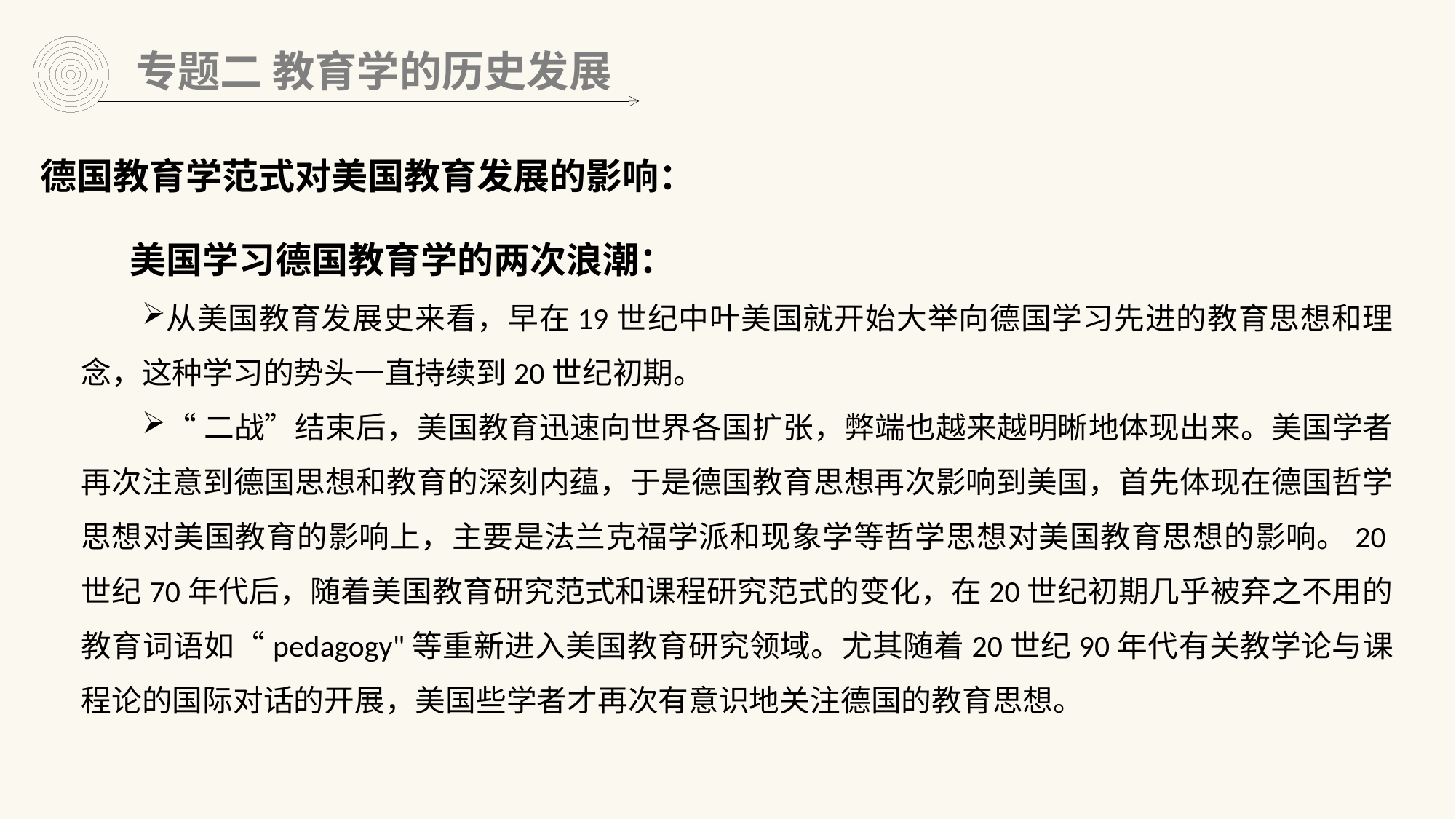

专题二 教育学的历史发展
德国教育学范式对美国教育发展的影响：
 美国学习德国教育学的两次浪潮：
从美国教育发展史来看，早在19世纪中叶美国就开始大举向德国学习先进的教育思想和理念，这种学习的势头一直持续到20世纪初期。
“二战”结束后，美国教育迅速向世界各国扩张，弊端也越来越明晰地体现出来。美国学者再次注意到德国思想和教育的深刻内蕴，于是德国教育思想再次影响到美国，首先体现在德国哲学思想对美国教育的影响上，主要是法兰克福学派和现象学等哲学思想对美国教育思想的影响。20世纪70年代后，随着美国教育研究范式和课程研究范式的变化，在20世纪初期几乎被弃之不用的教育词语如“pedagogy"等重新进入美国教育研究领域。尤其随着20世纪90年代有关教学论与课程论的国际对话的开展，美国些学者才再次有意识地关注德国的教育思想。